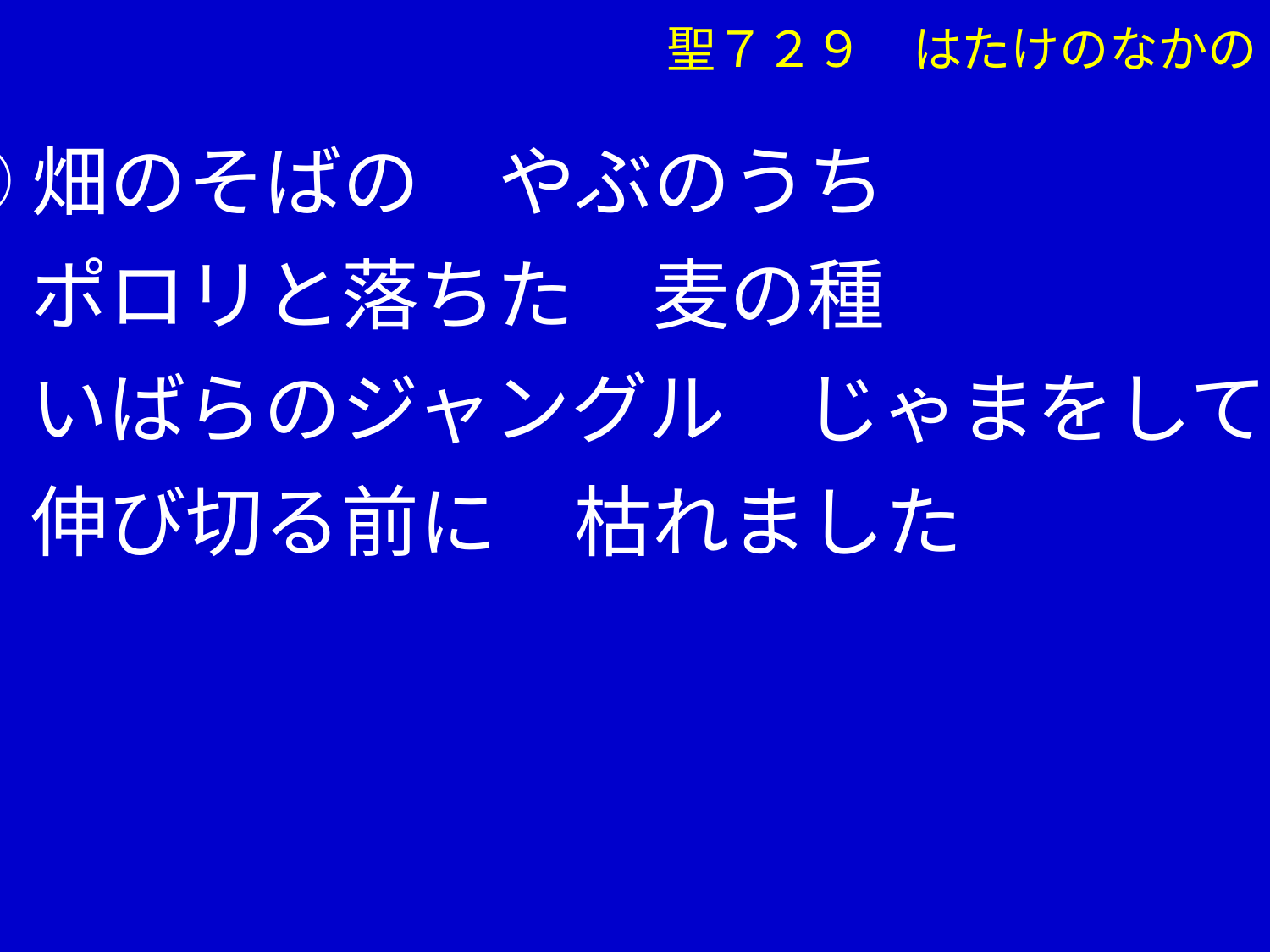

聖７２９　はたけのなかの
③畑のそばの　やぶのうち
　 ポロリと落ちた　麦の種
　 いばらのジャングル　じゃまをして
　 伸び切る前に　枯れました